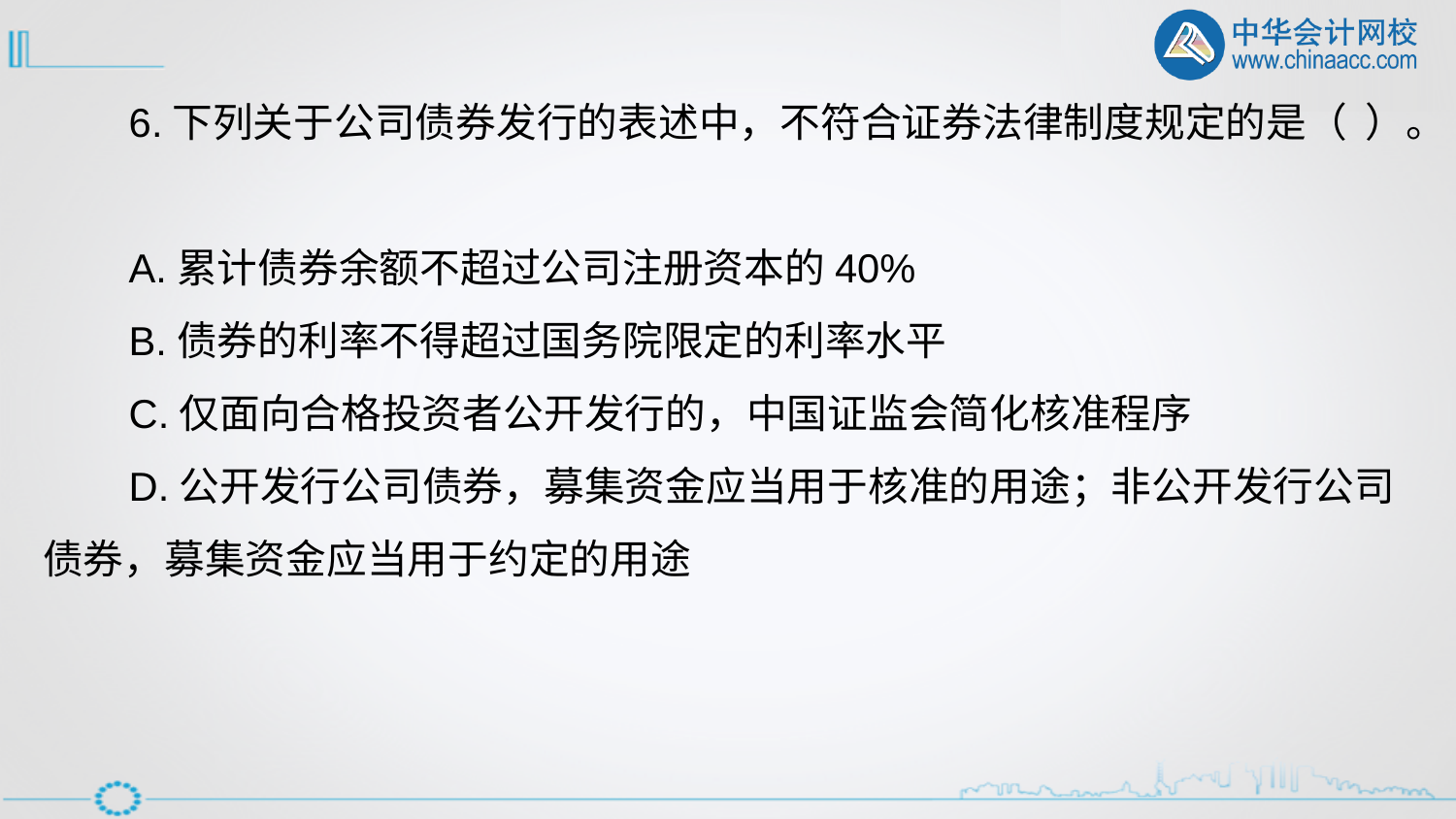

6.下列关于公司债券发行的表述中，不符合证券法律制度规定的是（  ）。
A.累计债券余额不超过公司注册资本的40%
B.债券的利率不得超过国务院限定的利率水平
C.仅面向合格投资者公开发行的，中国证监会简化核准程序
D.公开发行公司债券，募集资金应当用于核准的用途；非公开发行公司债券，募集资金应当用于约定的用途